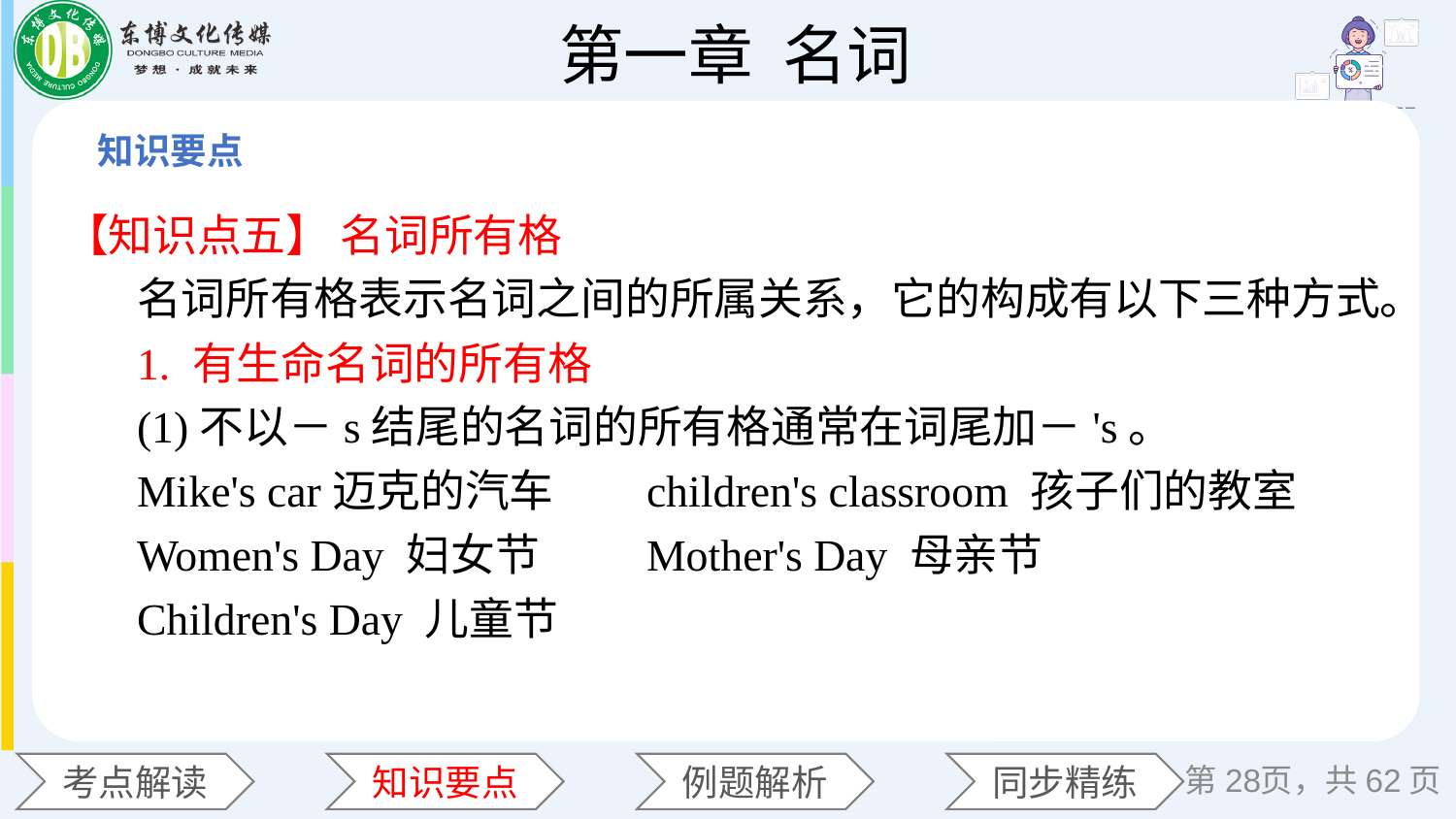

【知识点五】 名词所有格
名词所有格表示名词之间的所属关系，它的构成有以下三种方式。
1. 有生命名词的所有格
(1)不以－s结尾的名词的所有格通常在词尾加－'s。
Mike's car迈克的汽车    	children's classroom 孩子们的教室
Women's Day 妇女节    	Mother's Day 母亲节
Children's Day 儿童节

第28页，共62页